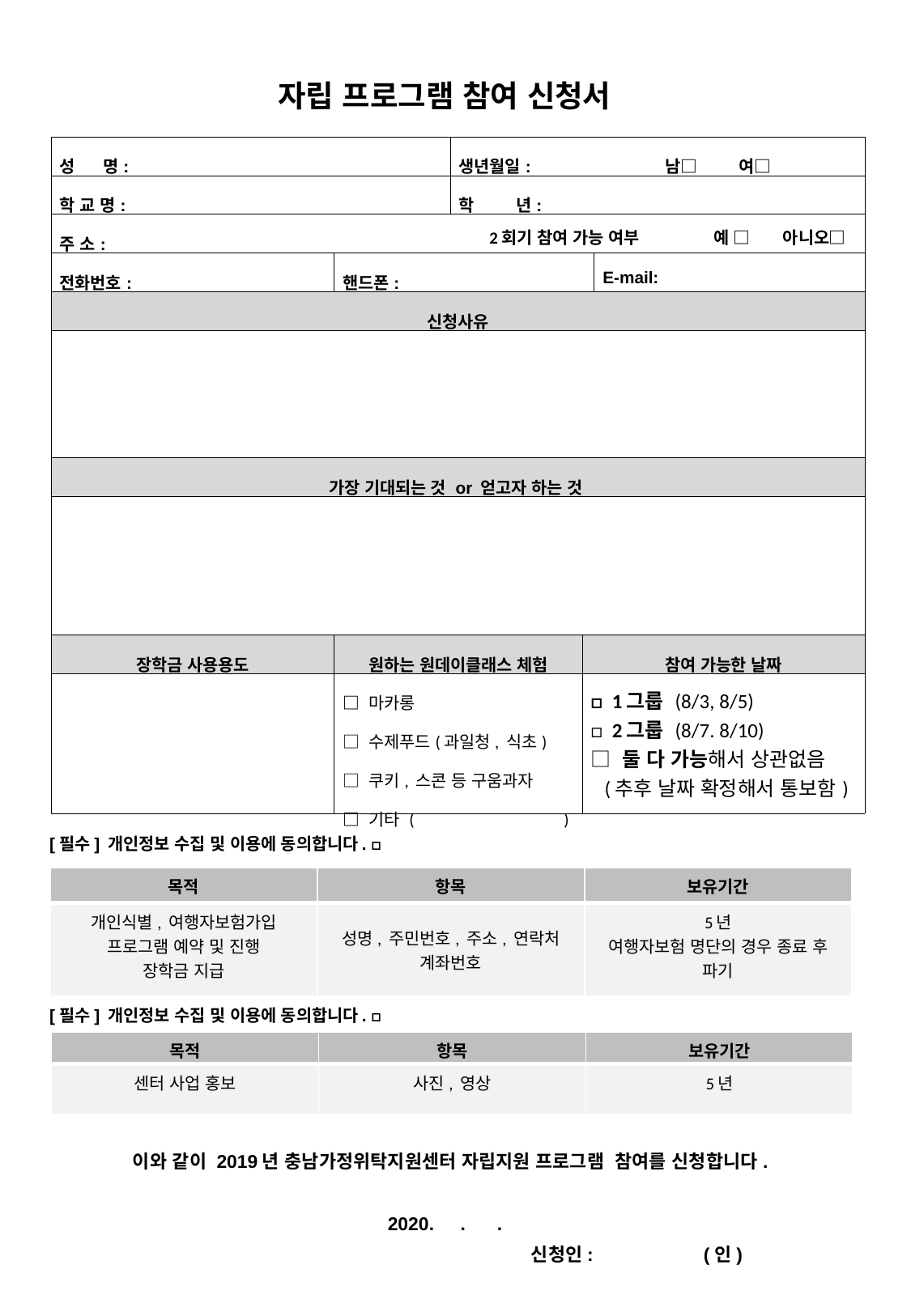

자립 프로그램 참여 신청서
| 성 명: |  | 생년월일: 남□ 여□ |  |  |
| --- | --- | --- | --- | --- |
| 학 교 명: |  | 학 년: |  |  |
| 주 소: |  |  |  |  |
| 전화번호: | 핸드폰: |  |  | E-mail: |
| 신청사유 |  |  |  |  |
|  |  |  |  |  |
| 가장 기대되는 것 or 얻고자 하는 것 |  |  |  |  |
|  |  |  |  |  |
| 장학금 사용용도 | 원하는 원데이클래스 체험 |  | 참여 가능한 날짜 |  |
|  | □ 마카롱 □ 수제푸드(과일청, 식초) □ 쿠키, 스콘 등 구움과자 □ 기타 ( ) |  | □ 1그룹 (8/3, 8/5) □ 2그룹 (8/7. 8/10) □ 둘 다 가능해서 상관없음 (추후 날짜 확정해서 통보함) |  |

2회기 참여 가능 여부                예 □       아니오□

[필수] 개인정보 수집 및 이용에 동의합니다. □
| 목적 | 항목 | 보유기간 |
| --- | --- | --- |
| 개인식별, 여행자보험가입 프로그램 예약 및 진행 장학금 지급 | 성명, 주민번호, 주소, 연락처 계좌번호 | 5년 여행자보험 명단의 경우 종료 후 파기 |

[필수] 개인정보 수집 및 이용에 동의합니다. □
| 목적 | 항목 | 보유기간 |
| --- | --- | --- |
| 센터 사업 홍보 | 사진, 영상 | 5년 |
이와 같이 2019년 충남가정위탁지원센터 자립지원 프로그램  참여를 신청합니다.

2020.     .      .
                                                                       신청인:                     (인)